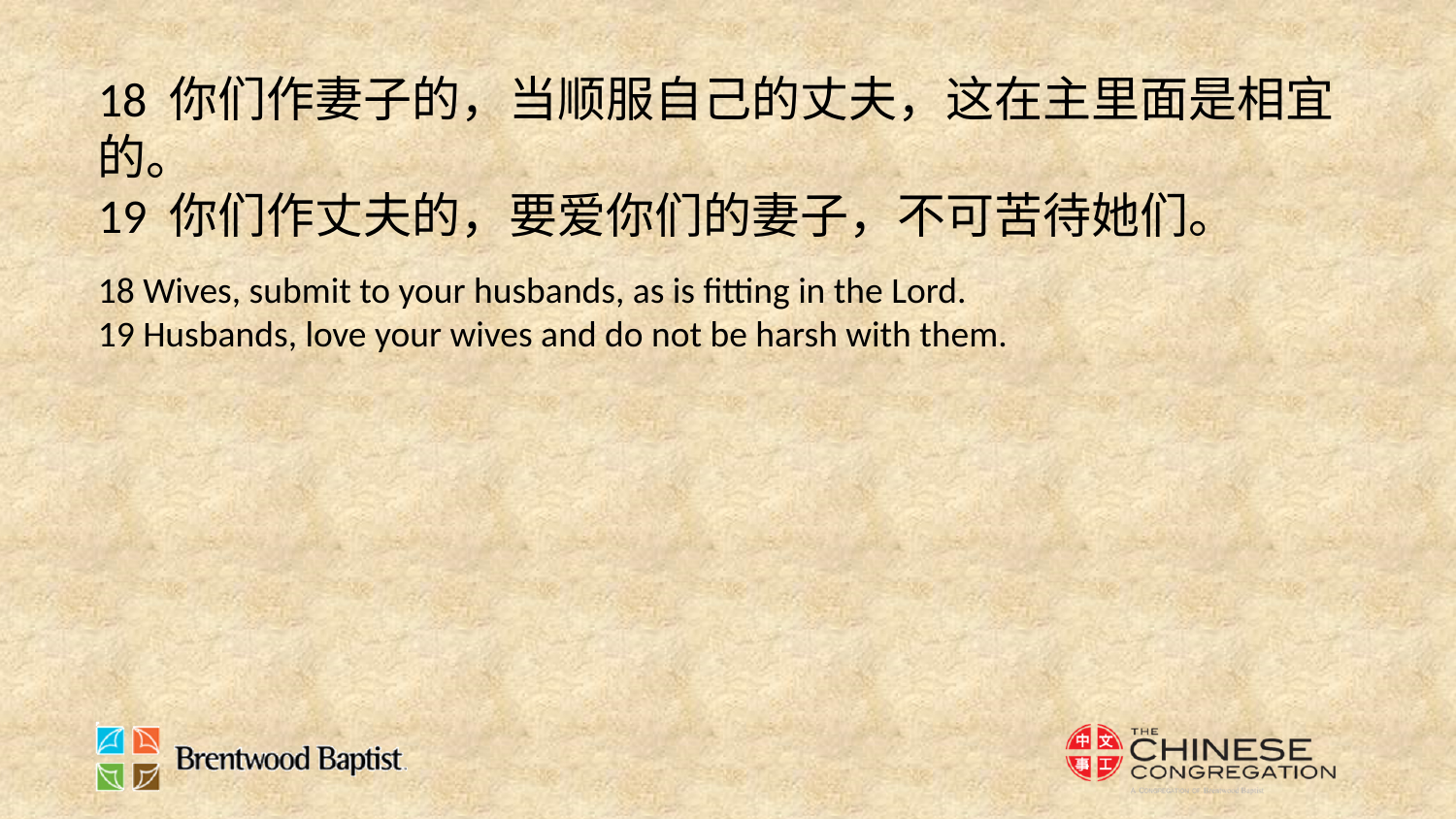

18 你们作妻子的，当顺服自己的丈夫，这在主里面是相宜的。
19 你们作丈夫的，要爱你们的妻子，不可苦待她们。

18 Wives, submit to your husbands, as is fitting in the Lord.
19 Husbands, love your wives and do not be harsh with them.